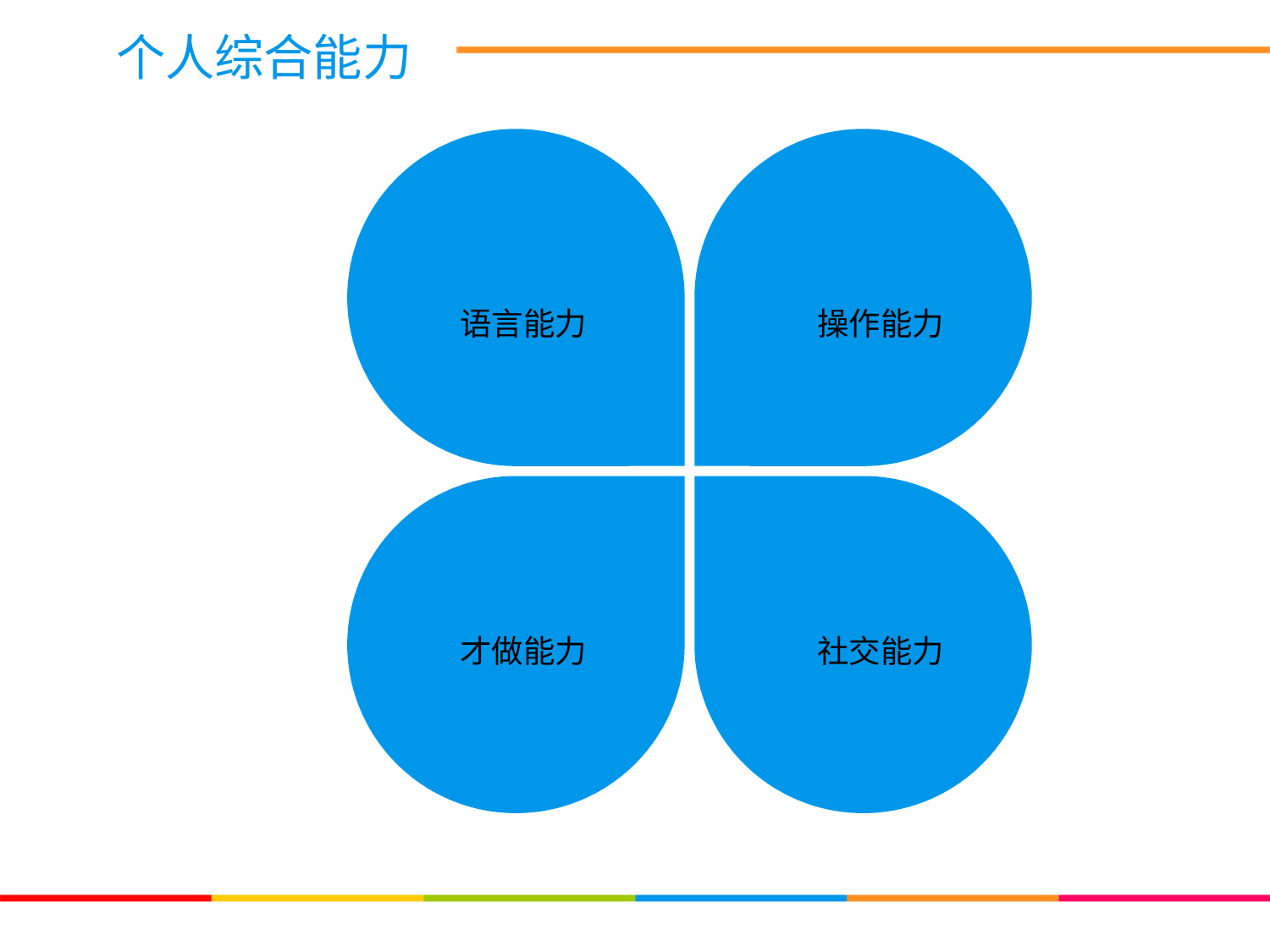

个人综合能力

点击添加文本
语言能力
操作能力
点击添加文本

点击添加文本
才做能力
社交能力
点击添加文本